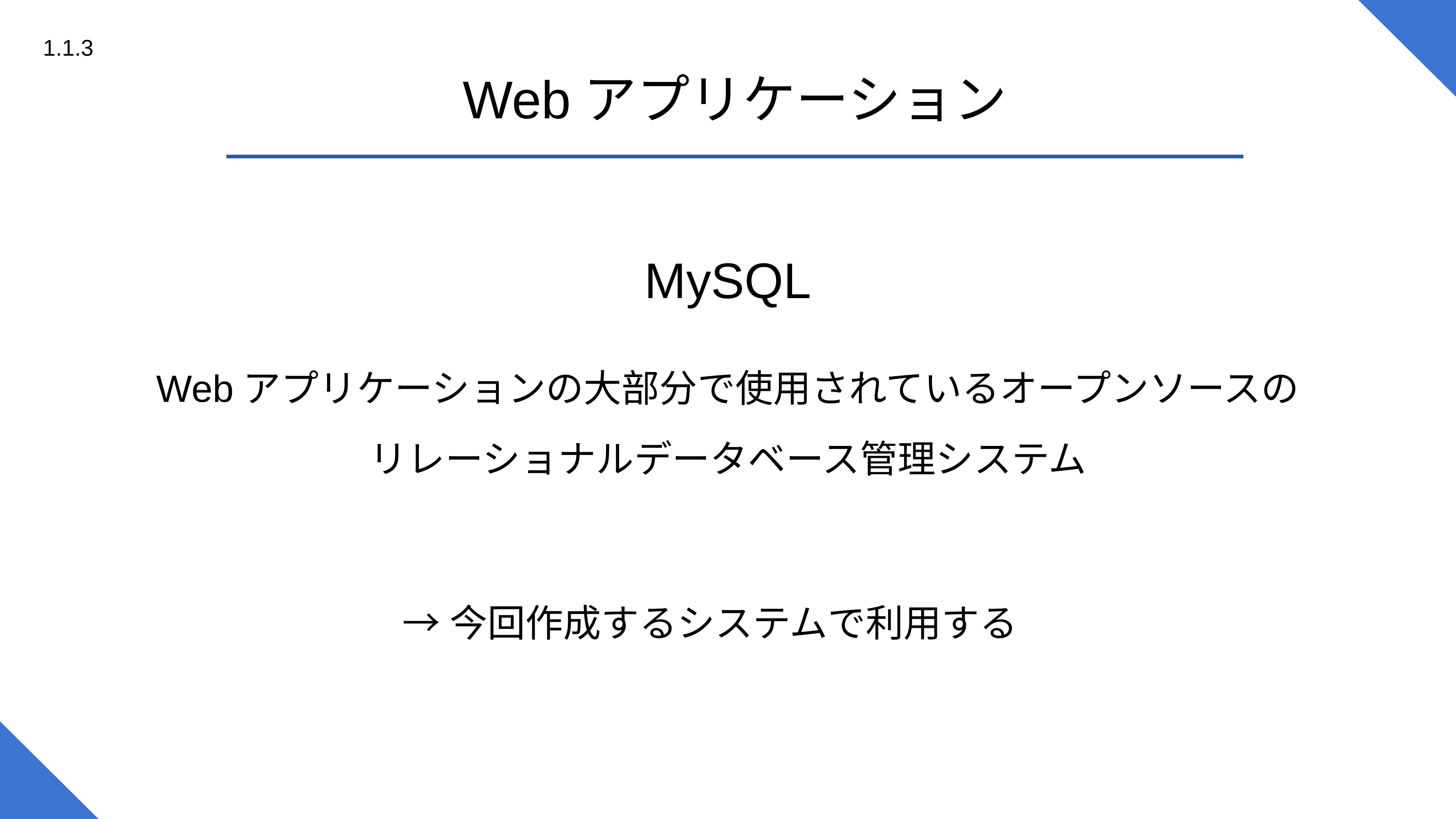

1.1.3
Webアプリケーション
MySQL
Webアプリケーションの大部分で使用されているオープンソースの
リレーショナルデータベース管理システム
→今回作成するシステムで利用する
11